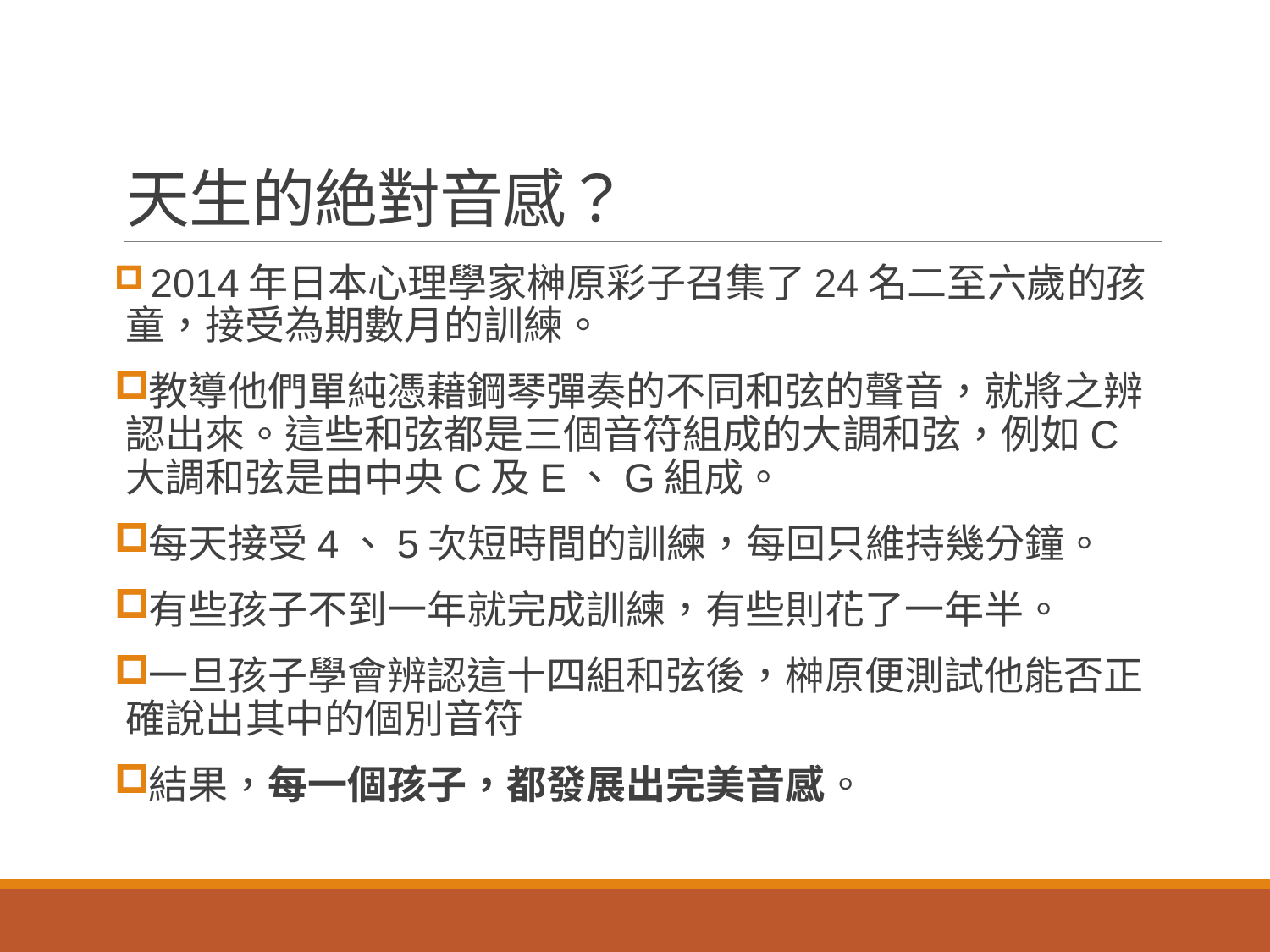

# 天生的絶對音感？
 2014年日本心理學家榊原彩子召集了24名二至六歲的孩童，接受為期數月的訓練。
教導他們單純憑藉鋼琴彈奏的不同和弦的聲音，就將之辨認出來。這些和弦都是三個音符組成的大調和弦，例如C大調和弦是由中央C及E、G組成。
每天接受4、5次短時間的訓練，每回只維持幾分鐘。
有些孩子不到一年就完成訓練，有些則花了一年半。
一旦孩子學會辨認這十四組和弦後，榊原便測試他能否正確說出其中的個別音符
結果，每一個孩子，都發展出完美音感。